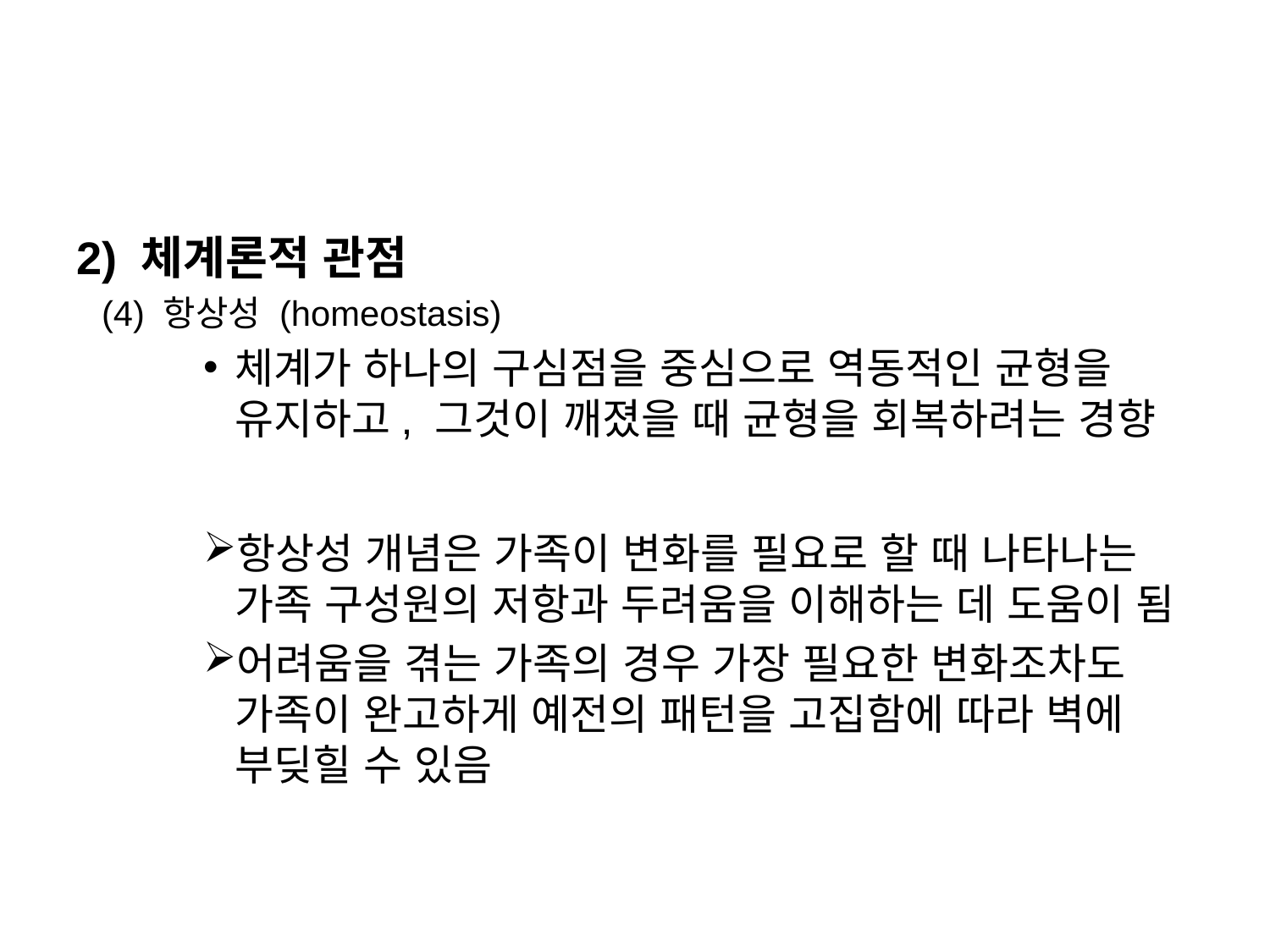

#
2) 체계론적 관점
(4) 항상성 (homeostasis)
체계가 하나의 구심점을 중심으로 역동적인 균형을 유지하고, 그것이 깨졌을 때 균형을 회복하려는 경향

항상성 개념은 가족이 변화를 필요로 할 때 나타나는 가족 구성원의 저항과 두려움을 이해하는 데 도움이 됨
어려움을 겪는 가족의 경우 가장 필요한 변화조차도 가족이 완고하게 예전의 패턴을 고집함에 따라 벽에 부딪힐 수 있음